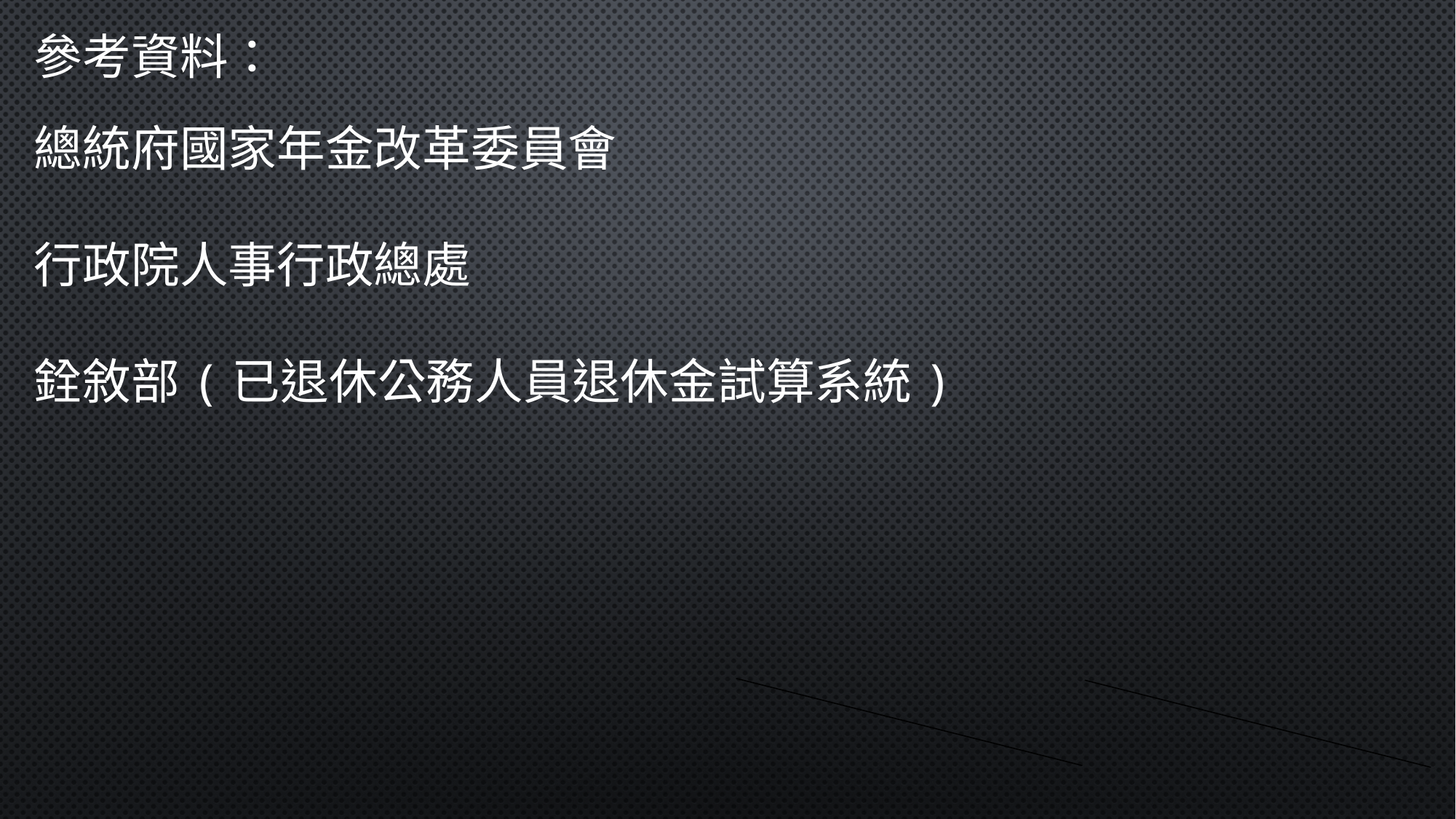

參考資料：
總統府國家年金改革委員會

行政院人事行政總處

銓敘部(已退休公務人員退休金試算系統)